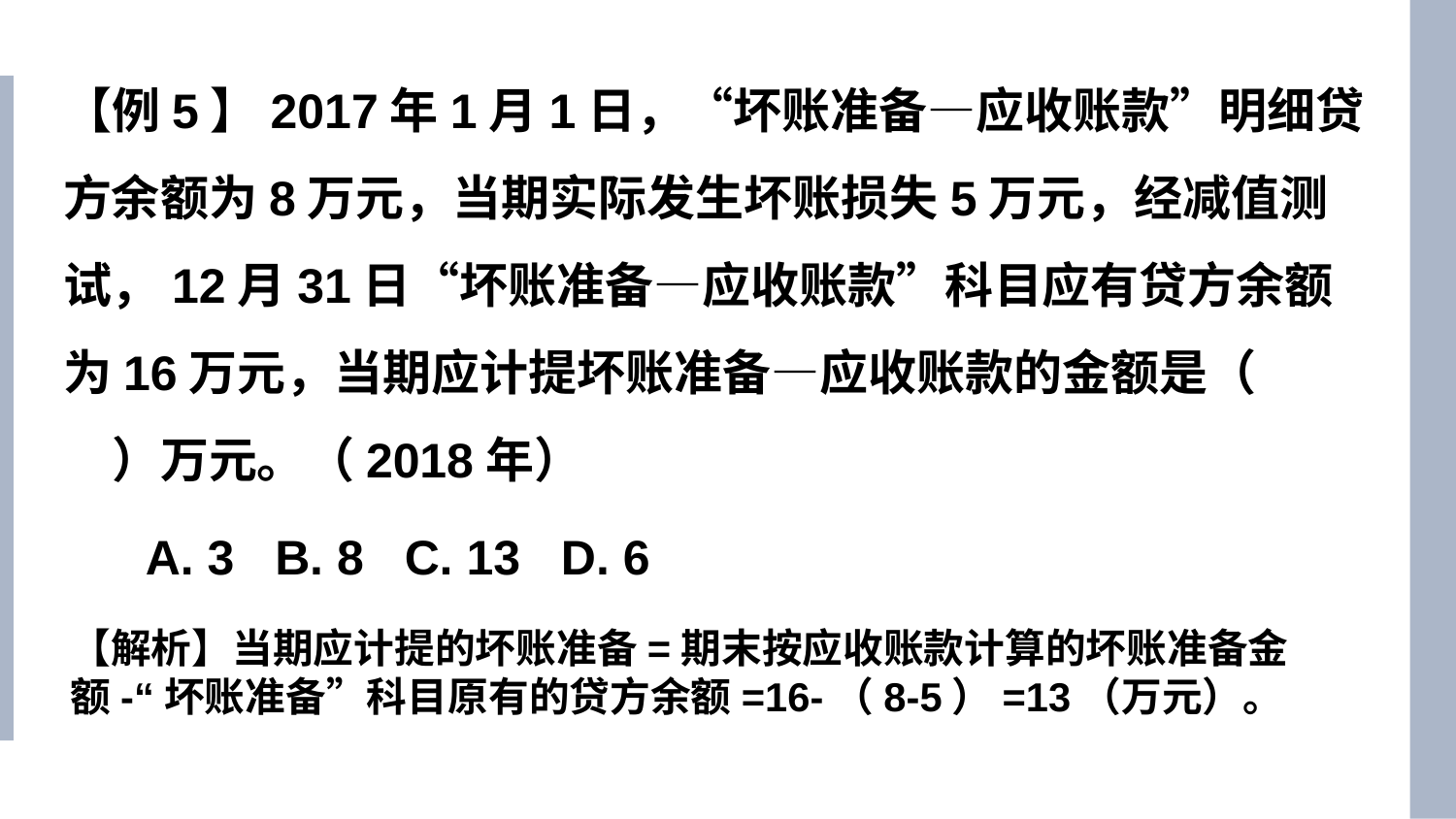

【例5】2017年1月1日，“坏账准备—应收账款”明细贷方余额为8万元，当期实际发生坏账损失5万元，经减值测试，12月31日“坏账准备—应收账款”科目应有贷方余额为16万元，当期应计提坏账准备—应收账款的金额是（　　）万元。（2018年）
A. 3   B. 8   C. 13   D. 6
【解析】当期应计提的坏账准备=期末按应收账款计算的坏账准备金额-“坏账准备”科目原有的贷方余额=16-（8-5）=13（万元）。